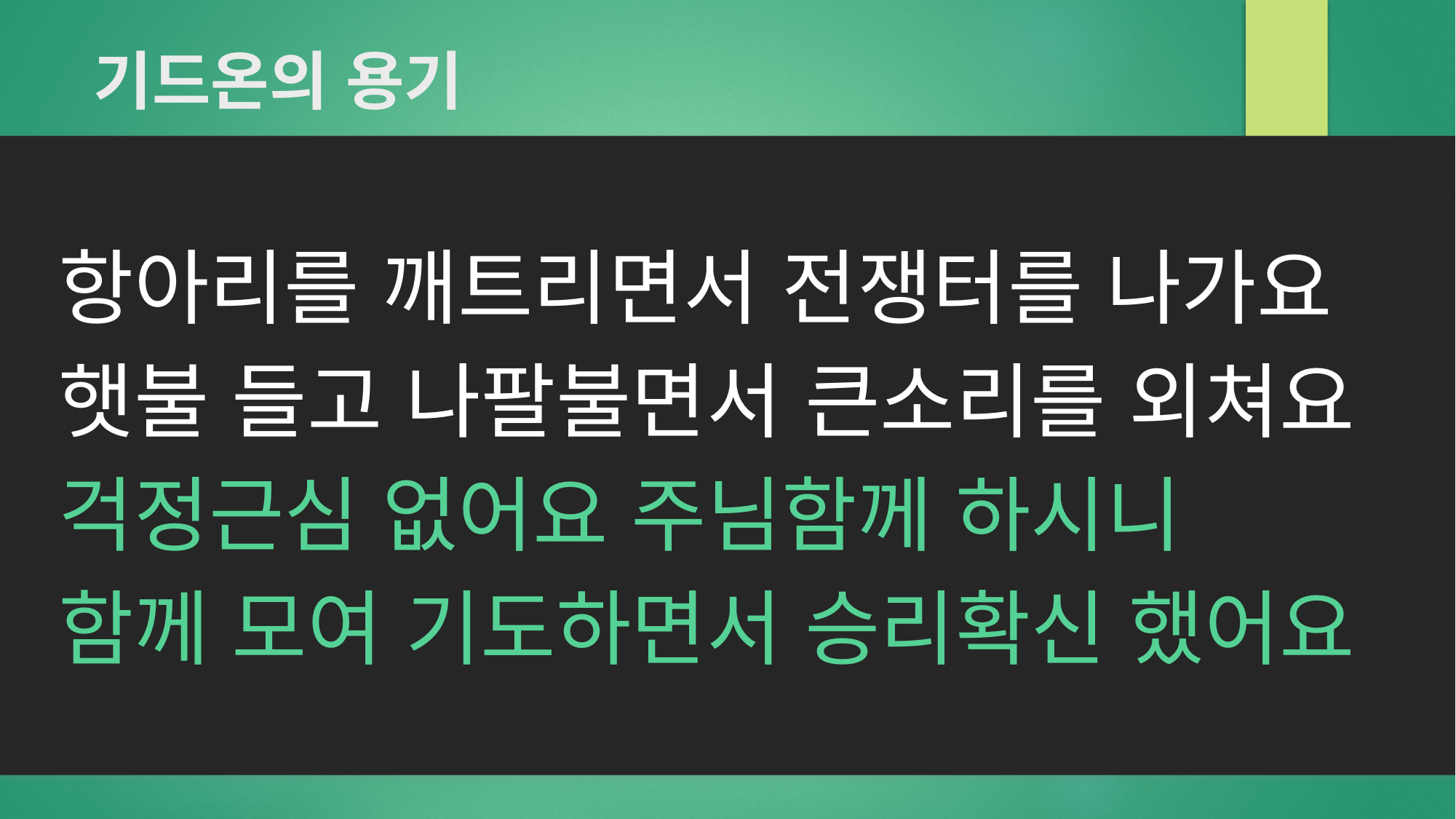

# 기드온의 용기
항아리를 깨트리면서 전쟁터를 나가요
햇불 들고 나팔불면서 큰소리를 외쳐요
걱정근심 없어요 주님함께 하시니
함께 모여 기도하면서 승리확신 했어요